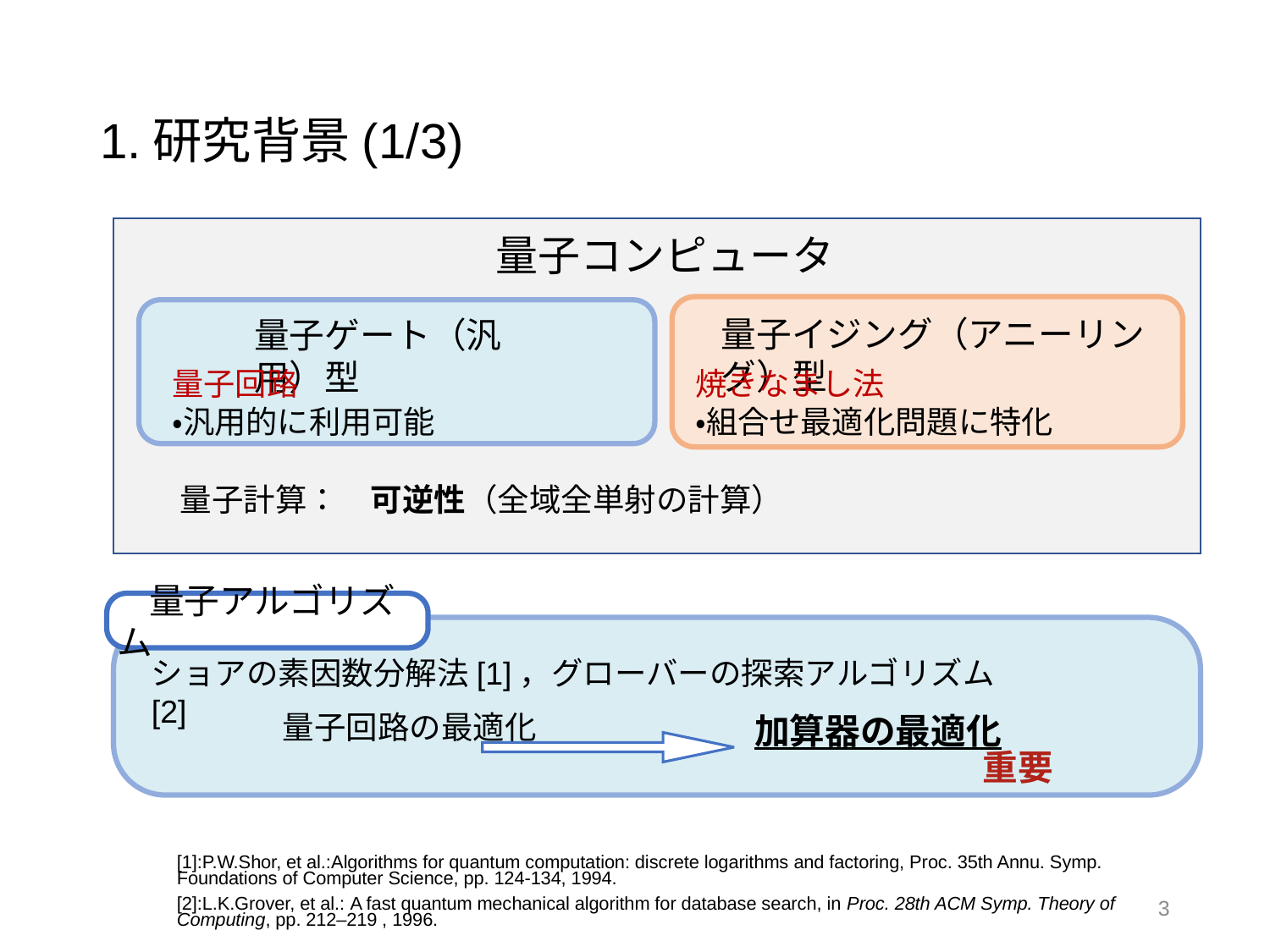

# 1.研究背景(1/3)

量子コンピュータ

量子イジング（アニーリング）型
量子ゲート（汎用）型
量子回路
・汎用的に利用可能
焼きなまし法
・組合せ最適化問題に特化
量子計算：　可逆性（全域全単射の計算）
　量子アルゴリズム

ショアの素因数分解法[1]，グローバーの探索アルゴリズム[2]
量子回路の最適化
加算器の最適化

重要
[1]:P.W.Shor, et al.:Algorithms for quantum computation: discrete logarithms and factoring, Proc. 35th Annu. Symp. Foundations of Computer Science, pp. 124-134, 1994.
[2]:L.K.Grover, et al.: A fast quantum mechanical algorithm for database search, in Proc. 28th ACM Symp. Theory of Computing, pp. 212–219 , 1996.

3